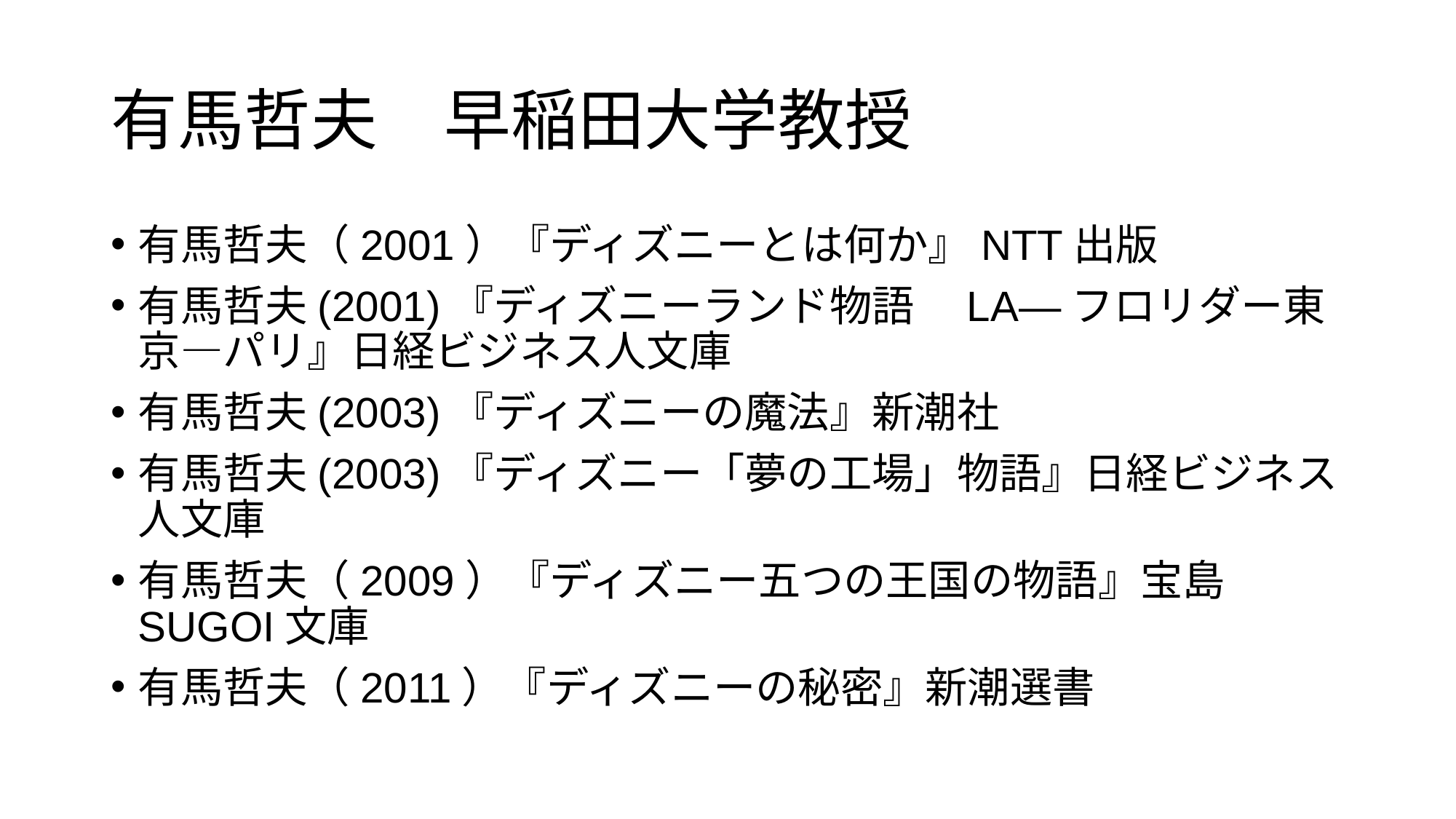

# 有馬哲夫　早稲田大学教授
有馬哲夫（2001）『ディズニーとは何か』NTT出版
有馬哲夫(2001)『ディズニーランド物語　LA―フロリダー東京―パリ』日経ビジネス人文庫
有馬哲夫(2003)『ディズニーの魔法』新潮社
有馬哲夫(2003)『ディズニー「夢の工場」物語』日経ビジネス人文庫
有馬哲夫（2009）『ディズニー五つの王国の物語』宝島SUGOI文庫
有馬哲夫（2011）『ディズニーの秘密』新潮選書